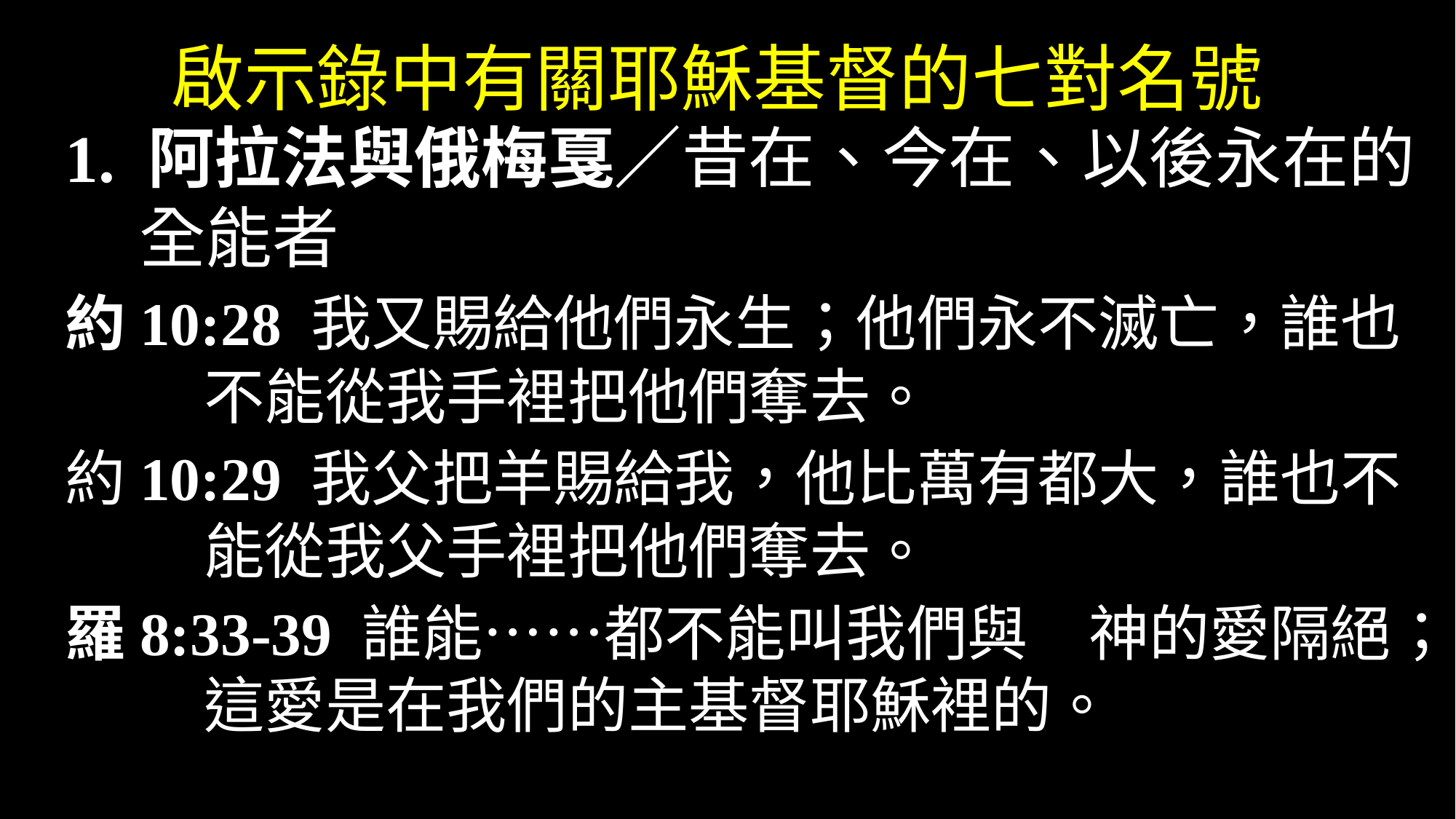

# 啟示錄中有關耶穌基督的七對名號
1. 阿拉法與俄梅戛／昔在、今在、以後永在的全能者
約10:28 我又賜給他們永生；他們永不滅亡，誰也不能從我手裡把他們奪去。
約10:29 我父把羊賜給我，他比萬有都大，誰也不能從我父手裡把他們奪去。
羅8:33-39 誰能……都不能叫我們與　神的愛隔絕；這愛是在我們的主基督耶穌裡的。